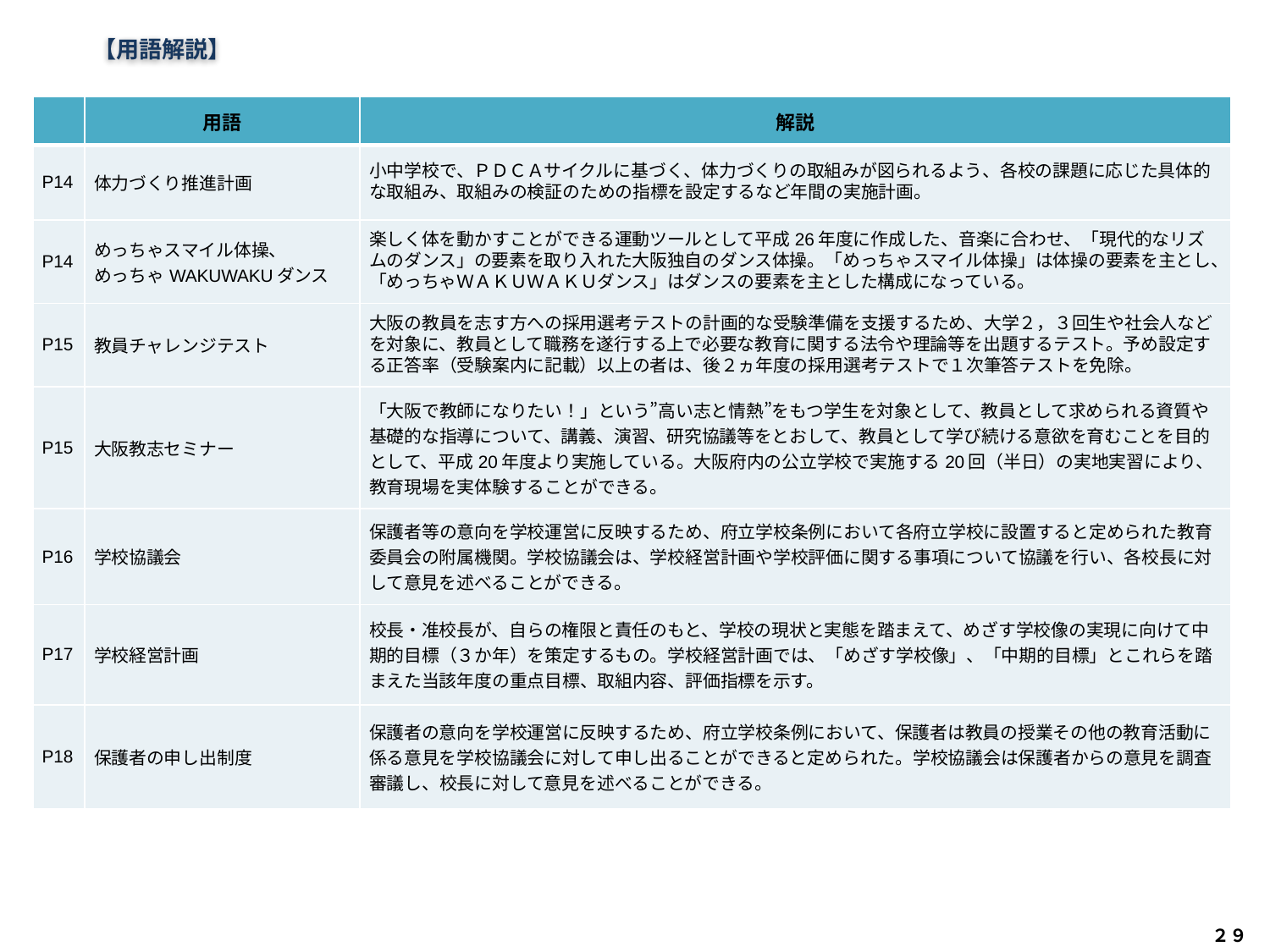

【用語解説】
|  | 用語 | 解説 |
| --- | --- | --- |
| P14 | 体力づくり推進計画 | 小中学校で、ＰＤＣＡサイクルに基づく、体力づくりの取組みが図られるよう、各校の課題に応じた具体的な取組み、取組みの検証のための指標を設定するなど年間の実施計画。 |
| P14 | めっちゃスマイル体操、 めっちゃWAKUWAKUダンス | 楽しく体を動かすことができる運動ツールとして平成26年度に作成した、音楽に合わせ、「現代的なリズムのダンス」の要素を取り入れた大阪独自のダンス体操。「めっちゃスマイル体操」は体操の要素を主とし、「めっちゃＷＡＫＵＷＡＫＵダンス」はダンスの要素を主とした構成になっている。 |
| P15 | 教員チャレンジテスト | 大阪の教員を志す方への採用選考テストの計画的な受験準備を支援するため、大学２，３回生や社会人などを対象に、教員として職務を遂行する上で必要な教育に関する法令や理論等を出題するテスト。予め設定する正答率（受験案内に記載）以上の者は、後２ヵ年度の採用選考テストで１次筆答テストを免除。 |
| P15 | 大阪教志セミナー | 「大阪で教師になりたい！」という”高い志と情熱”をもつ学生を対象として、教員として求められる資質や基礎的な指導について、講義、演習、研究協議等をとおして、教員として学び続ける意欲を育むことを目的として、平成20年度より実施している。大阪府内の公立学校で実施する20回（半日）の実地実習により、教育現場を実体験することができる。 |
| P16 | 学校協議会 | 保護者等の意向を学校運営に反映するため、府立学校条例において各府立学校に設置すると定められた教育委員会の附属機関。学校協議会は、学校経営計画や学校評価に関する事項について協議を行い、各校長に対して意見を述べることができる。 |
| P17 | 学校経営計画 | 校長・准校長が、自らの権限と責任のもと、学校の現状と実態を踏まえて、めざす学校像の実現に向けて中期的目標（３か年）を策定するもの。学校経営計画では、「めざす学校像」、「中期的目標」とこれらを踏まえた当該年度の重点目標、取組内容、評価指標を示す。 |
| P18 | 保護者の申し出制度 | 保護者の意向を学校運営に反映するため、府立学校条例において、保護者は教員の授業その他の教育活動に係る意見を学校協議会に対して申し出ることができると定められた。学校協議会は保護者からの意見を調査審議し、校長に対して意見を述べることができる。 |
２９